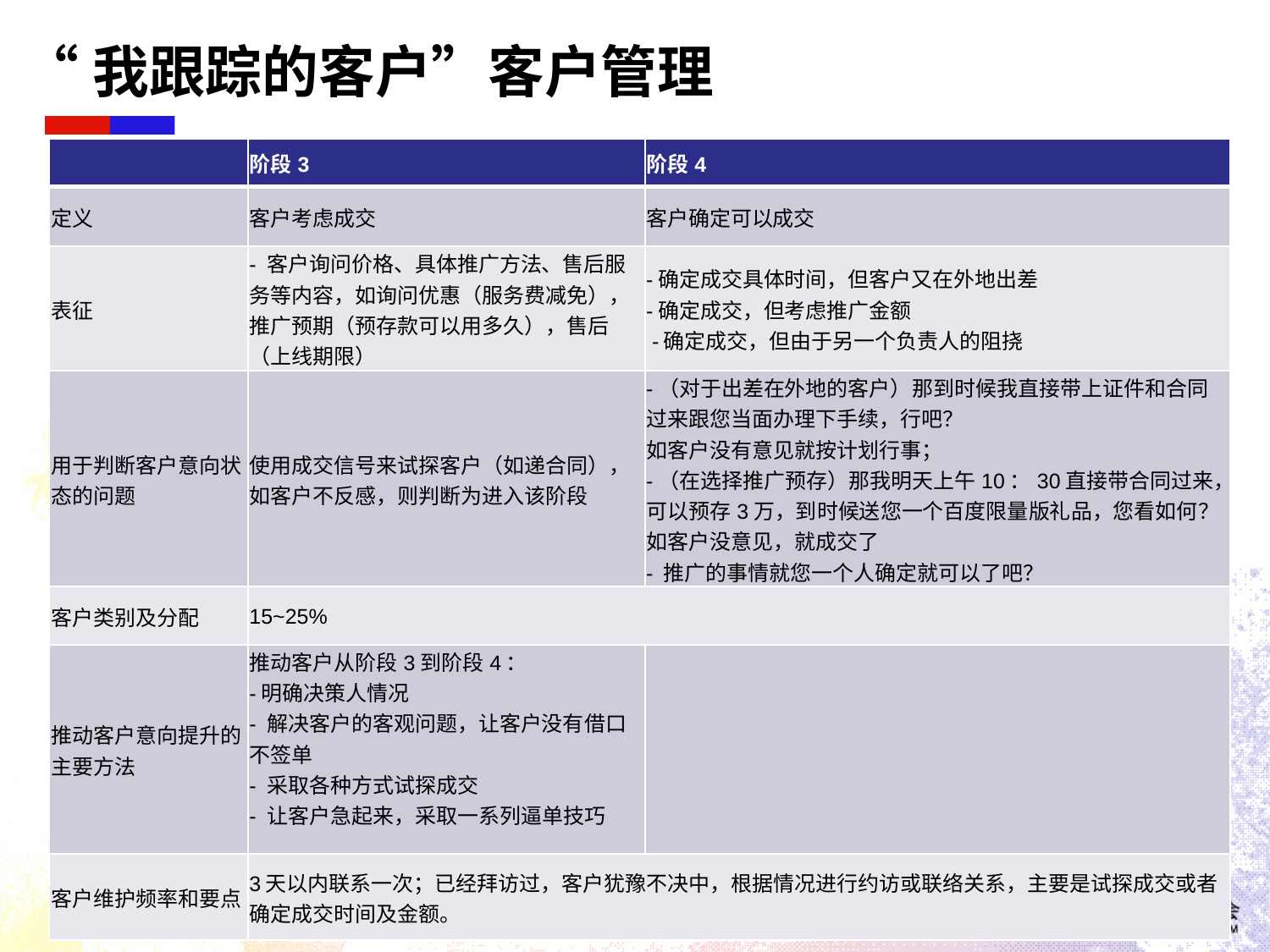

“我跟踪的客户”客户管理
|  | 阶段3 | 阶段4 |
| --- | --- | --- |
| 定义 | 客户考虑成交 | 客户确定可以成交 |
| 表征 | - 客户询问价格、具体推广方法、售后服务等内容，如询问优惠（服务费减免），推广预期（预存款可以用多久），售后（上线期限） | -确定成交具体时间，但客户又在外地出差 -确定成交，但考虑推广金额 -确定成交，但由于另一个负责人的阻挠 |
| 用于判断客户意向状态的问题 | 使用成交信号来试探客户（如递合同），如客户不反感，则判断为进入该阶段 | -（对于出差在外地的客户）那到时候我直接带上证件和合同过来跟您当面办理下手续，行吧？ 如客户没有意见就按计划行事； -（在选择推广预存）那我明天上午10：30直接带合同过来，可以预存3万，到时候送您一个百度限量版礼品，您看如何？ 如客户没意见，就成交了 - 推广的事情就您一个人确定就可以了吧？ |
| 客户类别及分配 | 15~25% |  |
| 推动客户意向提升的主要方法 | 推动客户从阶段3到阶段4： -明确决策人情况 - 解决客户的客观问题，让客户没有借口不签单 - 采取各种方式试探成交 - 让客户急起来，采取一系列逼单技巧 |  |
| 客户维护频率和要点 | 3天以内联系一次；已经拜访过，客户犹豫不决中，根据情况进行约访或联络关系，主要是试探成交或者确定成交时间及金额。 |  |